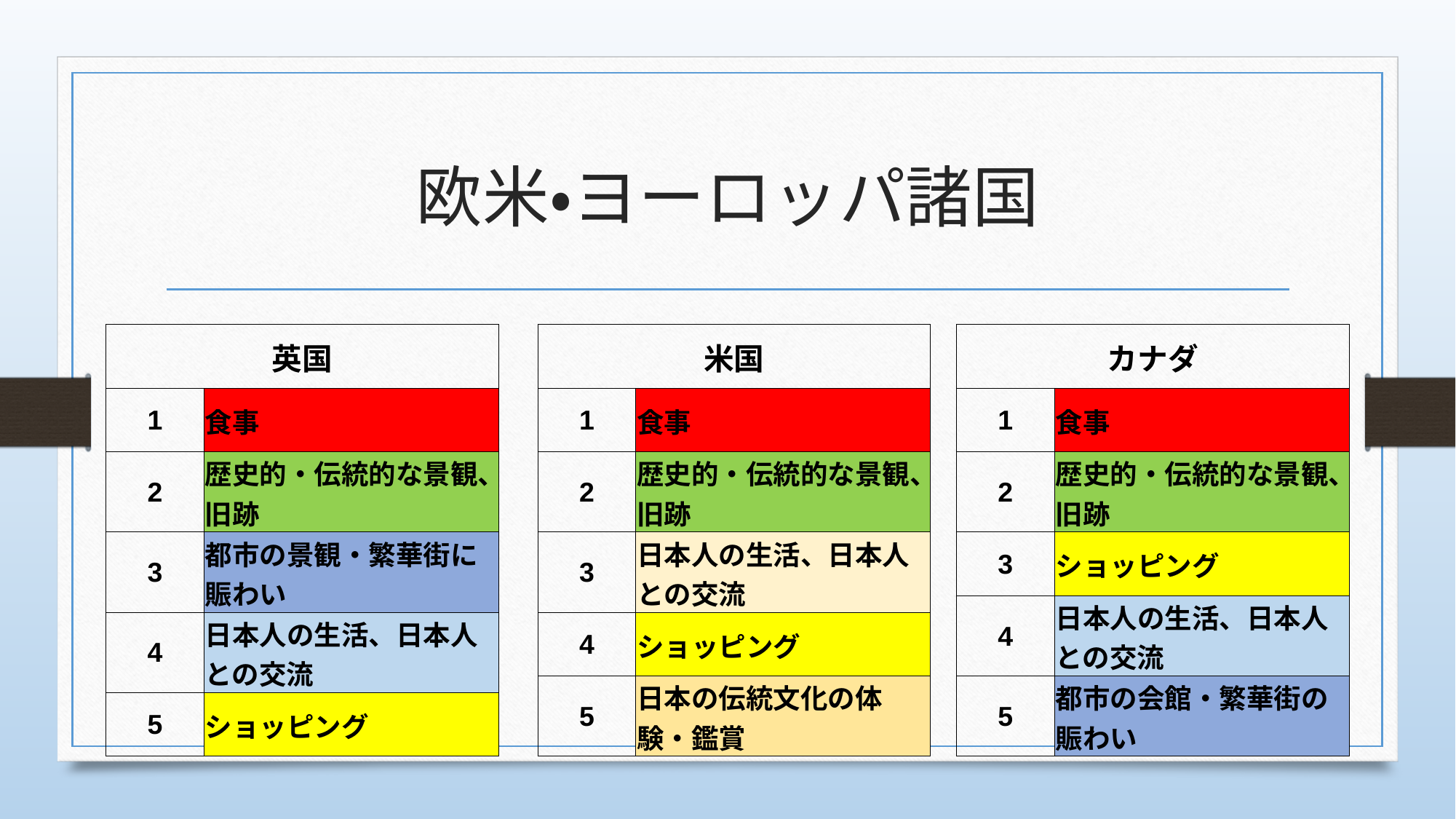

# 欧米・ヨーロッパ諸国
| 英国 |  |
| --- | --- |
| 1 | 食事 |
| 2 | 歴史的・伝統的な景観、旧跡 |
| 3 | 都市の景観・繁華街に賑わい |
| 4 | 日本人の生活、日本人との交流 |
| 5 | ショッピング |
| カナダ |  |
| --- | --- |
| 1 | 食事 |
| 2 | 歴史的・伝統的な景観、旧跡 |
| 3 | ショッピング |
| 4 | 日本人の生活、日本人との交流 |
| 5 | 都市の会館・繁華街の賑わい |
| 米国 |  |
| --- | --- |
| 1 | 食事 |
| 2 | 歴史的・伝統的な景観、旧跡 |
| 3 | 日本人の生活、日本人との交流 |
| 4 | ショッピング |
| 5 | 日本の伝統文化の体験・鑑賞 |